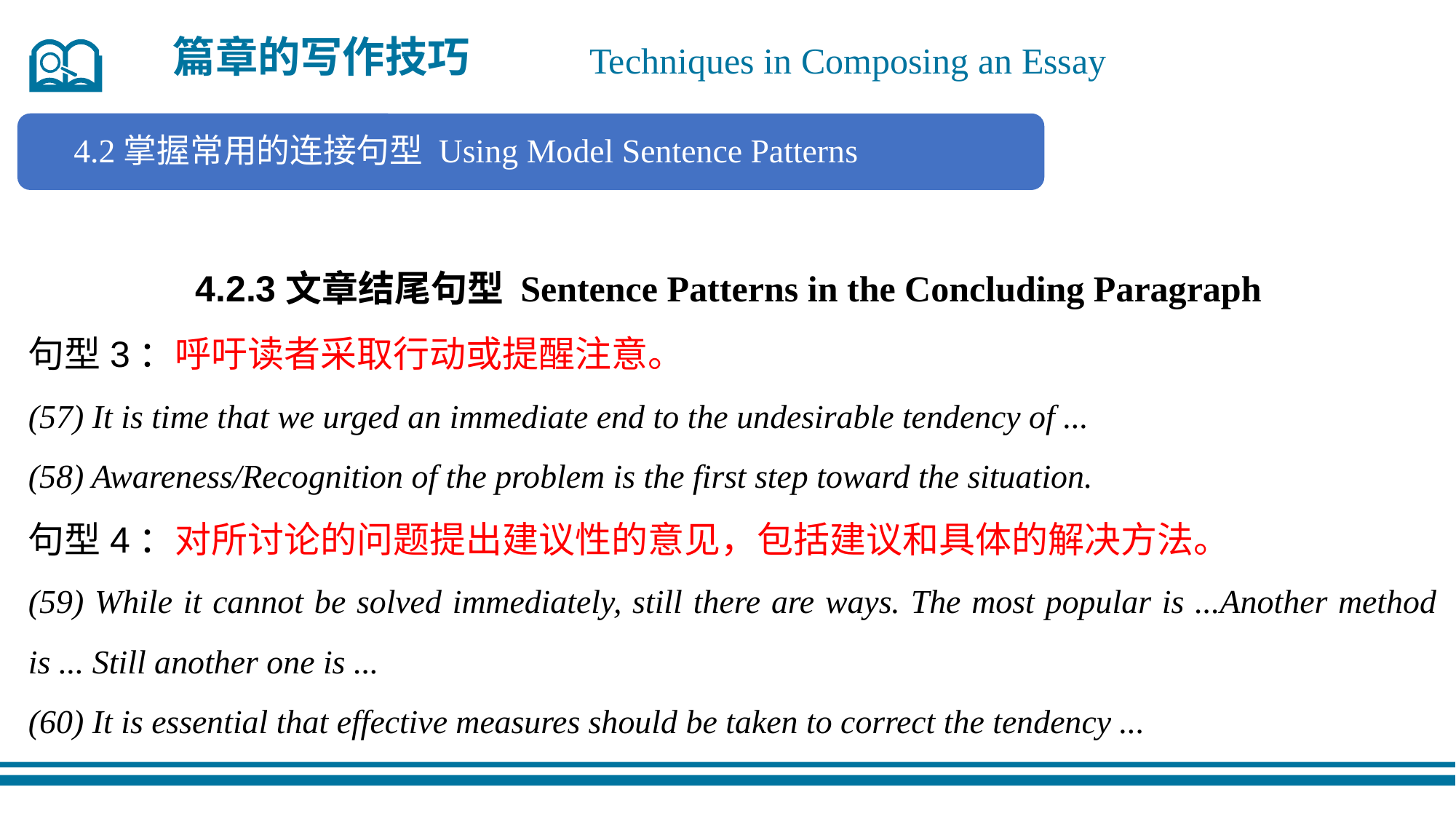

篇章的写作技巧
Techniques in Composing an Essay
4.2掌握常用的连接句型 Using Model Sentence Patterns

4.2.3文章结尾句型 Sentence Patterns in the Concluding Paragraph
句型3：呼吁读者采取行动或提醒注意。
(57) It is time that we urged an immediate end to the undesirable tendency of ...
(58) Awareness/Recognition of the problem is the first step toward the situation.
句型4：对所讨论的问题提出建议性的意见，包括建议和具体的解决方法。
(59) While it cannot be solved immediately, still there are ways. The most popular is ...Another method is ... Still another one is ...
(60) It is essential that effective measures should be taken to correct the tendency ...